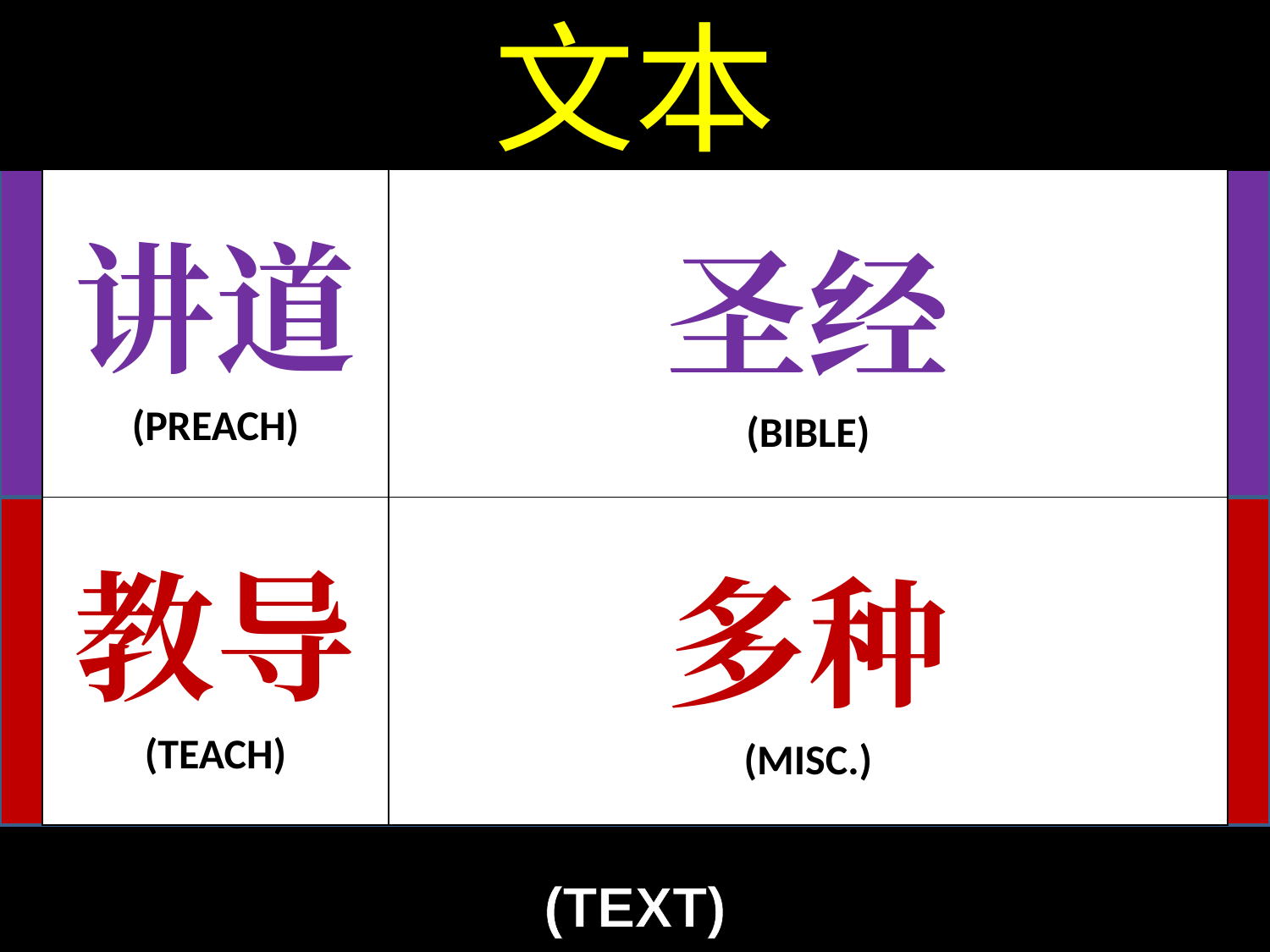

文本

| 讲道 (PREACH) | 圣经 (BIBLE) |
| --- | --- |
| 教导 (TEACH) | 多种 (MISC.) |

(TEXT)